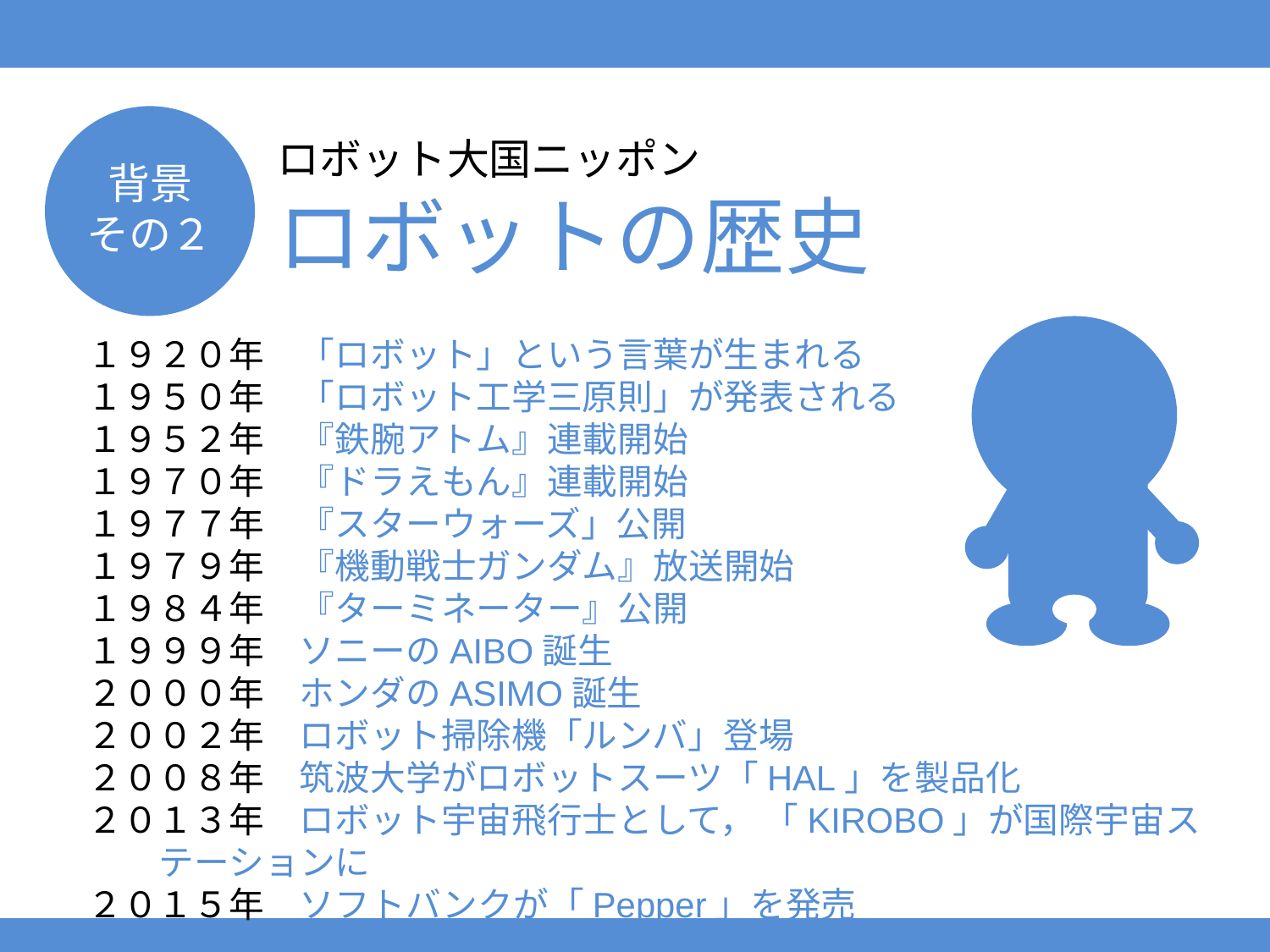

# ロボット大国ニッポン ロボットの歴史
背景
その２

１９２０年　「ロボット」という言葉が生まれる
１９５０年　「ロボット工学三原則」が発表される
１９５２年　『鉄腕アトム』連載開始
１９７０年　『ドラえもん』連載開始
１９７７年　『スターウォーズ」公開
１９７９年　『機動戦士ガンダム』放送開始
１９８４年　『ターミネーター』公開
１９９９年　ソニーのAIBO誕生
２０００年　ホンダのASIMO誕生
２００２年　ロボット掃除機「ルンバ」登場
２００８年　筑波大学がロボットスーツ「HAL」を製品化
２０１３年　ロボット宇宙飛行士として， 「KIROBO」が国際宇宙ステーションに
２０１５年　ソフトバンクが「Pepper」を発売